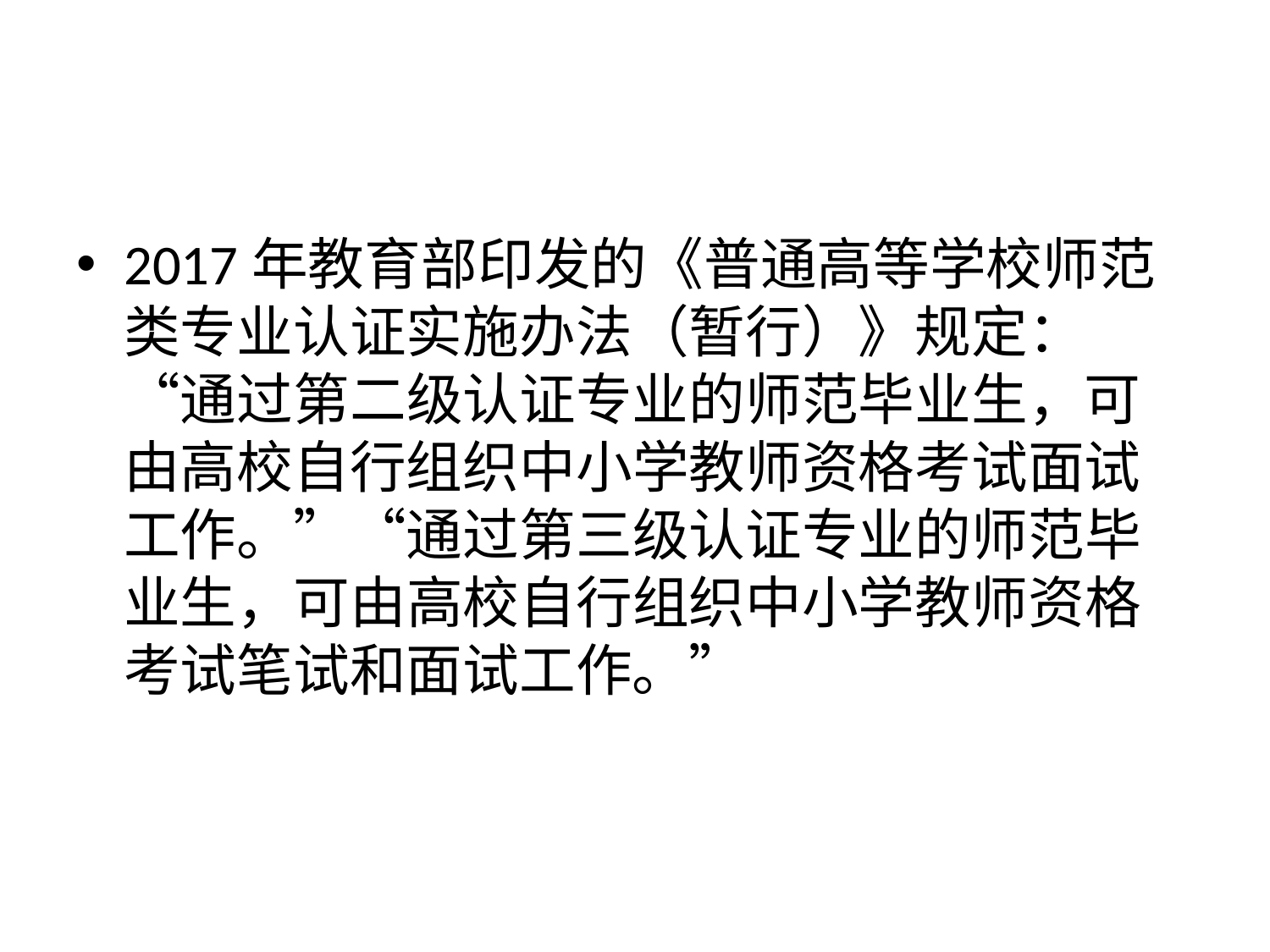

#
2017年教育部印发的《普通高等学校师范类专业认证实施办法（暂行）》规定：“通过第二级认证专业的师范毕业生，可由高校自行组织中小学教师资格考试面试工作。”“通过第三级认证专业的师范毕业生，可由高校自行组织中小学教师资格考试笔试和面试工作。”